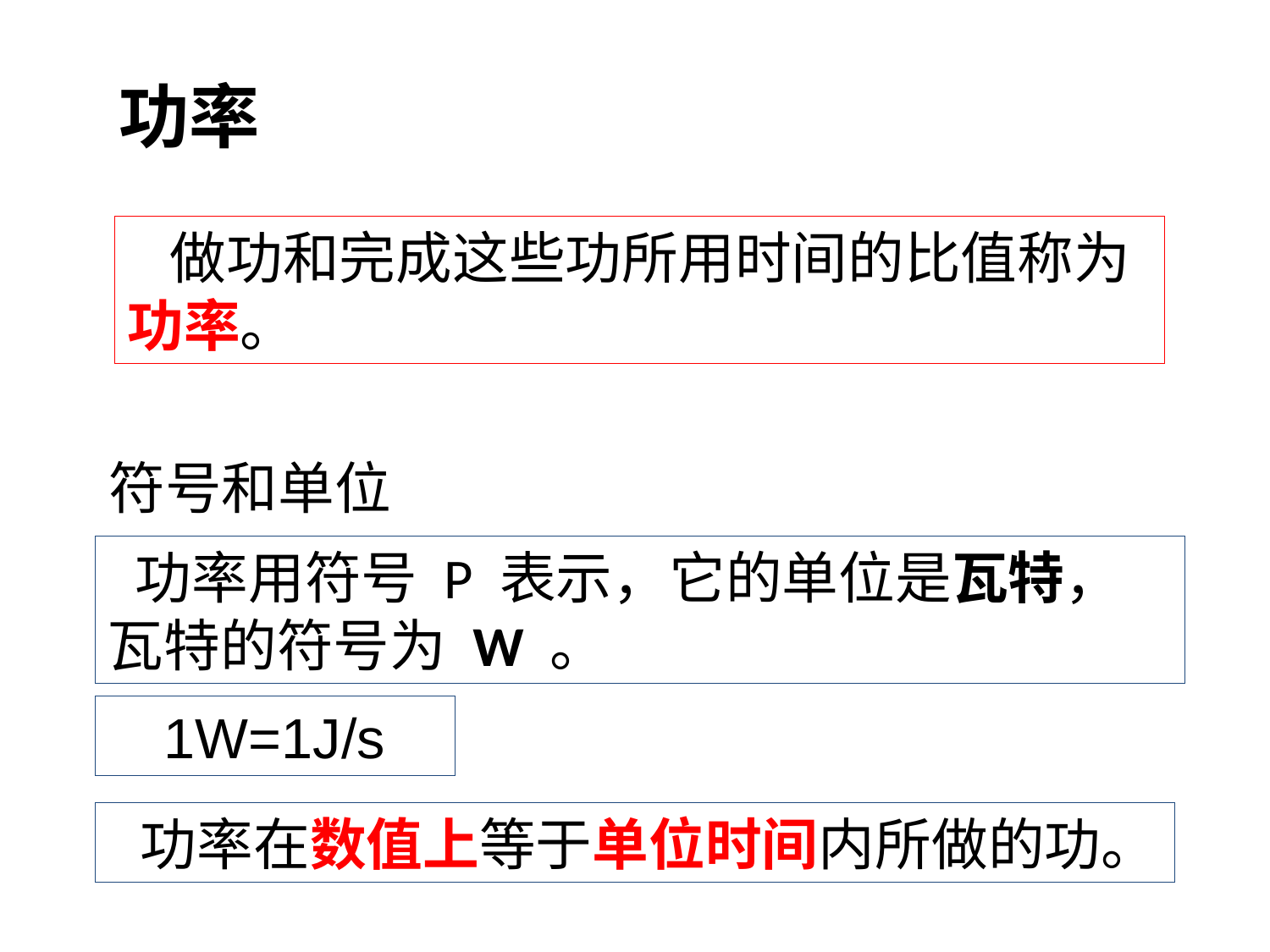

功率
﻿ ﻿ ﻿做功和完成这些功所用时间的比值称为功率。
符号和单位
﻿ ﻿功率用符号 P 表示，它的单位是瓦特，瓦特的符号为 W 。
1W=1J/s
﻿ ﻿功率在数值上等于单位时间内所做的功。